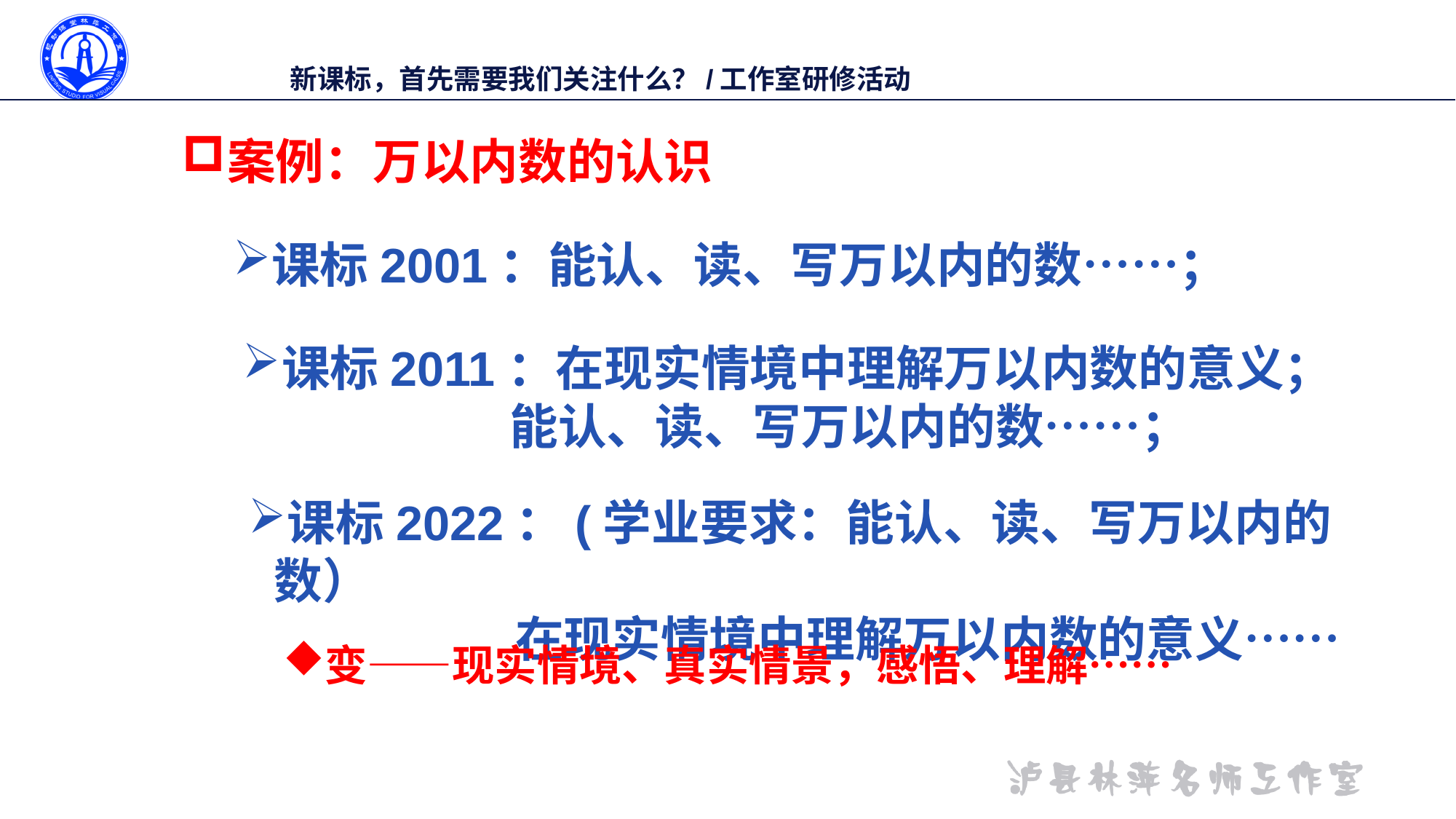

案例：万以内数的认识
课标2001：能认、读、写万以内的数……；
课标2011：在现实情境中理解万以内数的意义；
                       能认、读、写万以内的数……；
课标2022：(学业要求：能认、读、写万以内的数）
                       在现实情境中理解万以内数的意义……
变——现实情境、真实情景，感悟、理解……